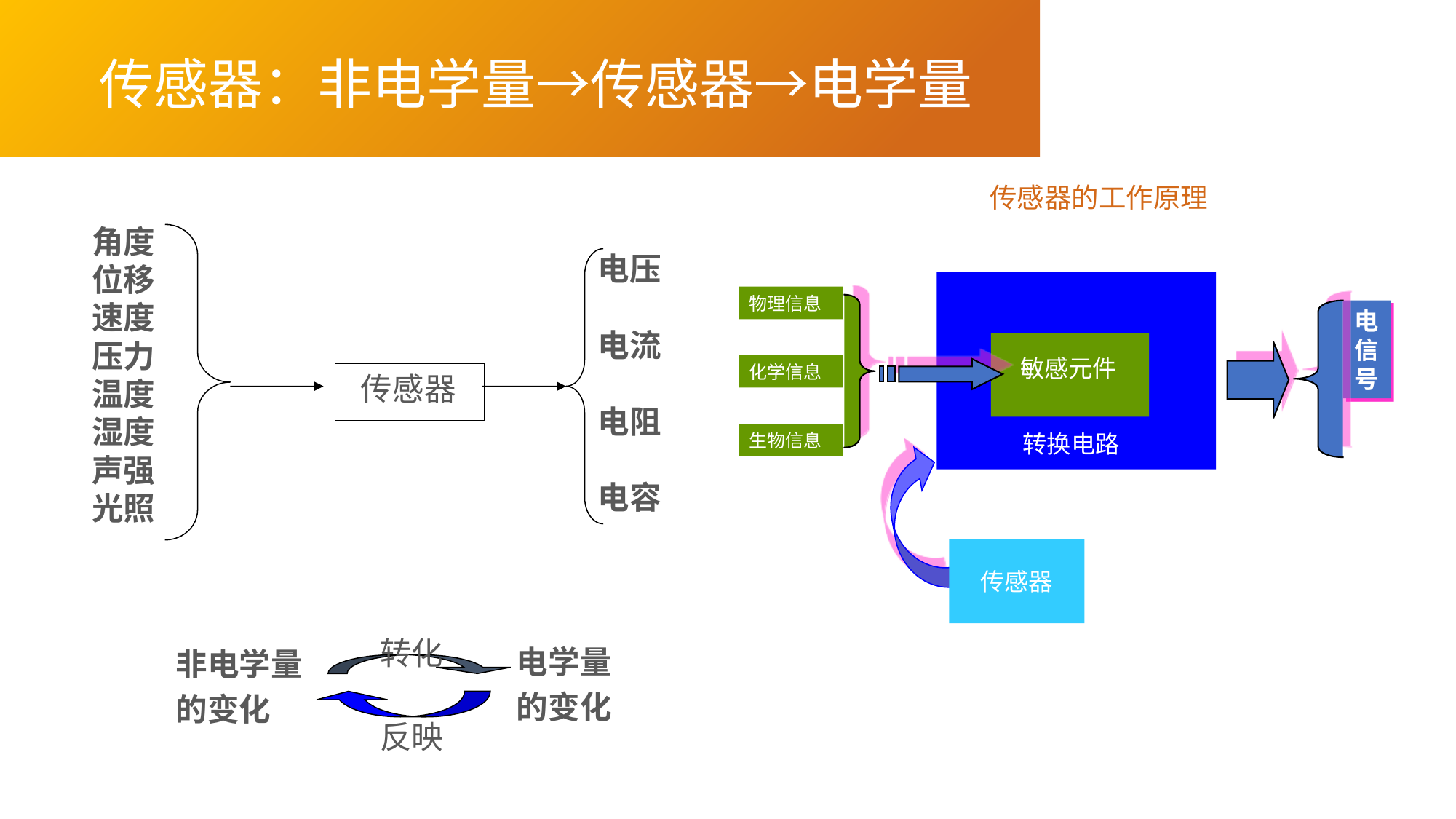

BY YUSHEN
传感器：非电学量→传感器→电学量
传感器的工作原理
角度
位移
速度
压力
温度
湿度
声强
光照

电压

电流

电阻

电容

 传感器

物理信息

电
信
号

敏感元件
化学信息

生物信息
转换电路

传感器
转化
反映
电学量

的变化
非电学量

的变化